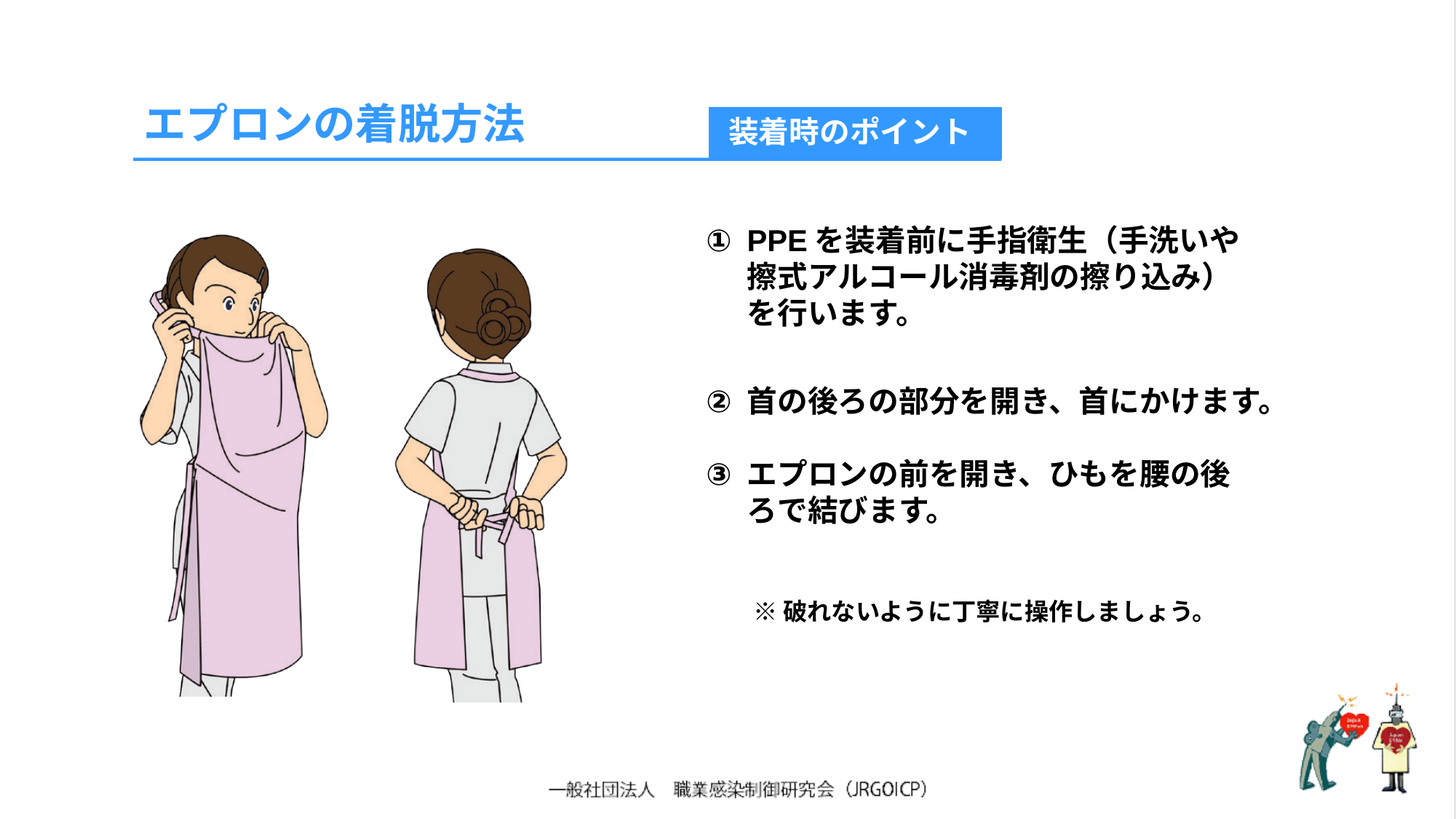

エプロンの着脱方法

装着時のポイント

PPEを装着前に手指衛生（手洗いや擦式アルコール消毒剤の擦り込み）を行います。

首の後ろの部分を開き、首にかけます。

エプロンの前を開き、ひもを腰の後ろで結びます。

※破れないように丁寧に操作しましょう。